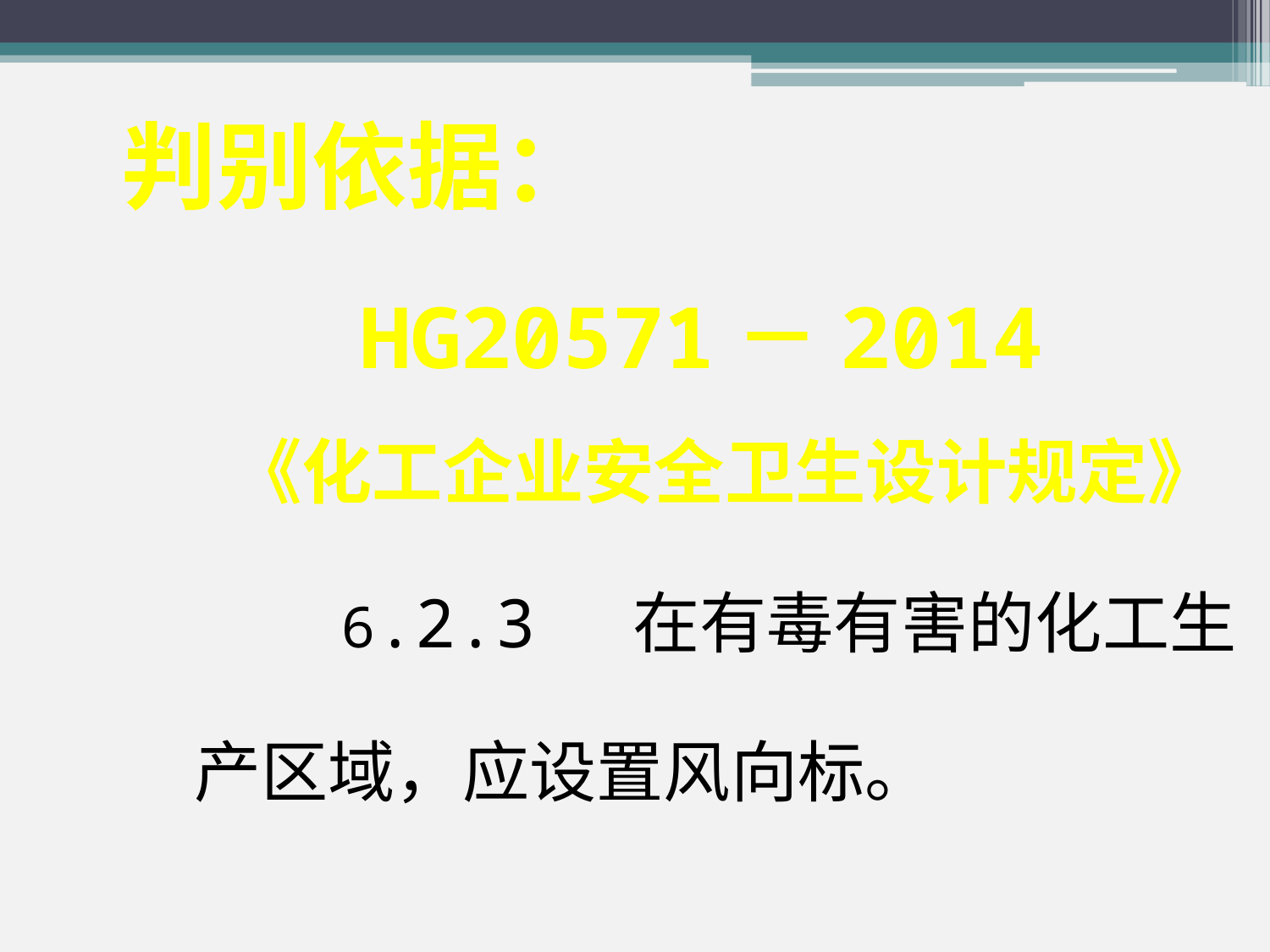

判别依据：
HG20571－2014
《化工企业安全卫生设计规定》
      6.2.3  在有毒有害的化工生产区域，应设置风向标。